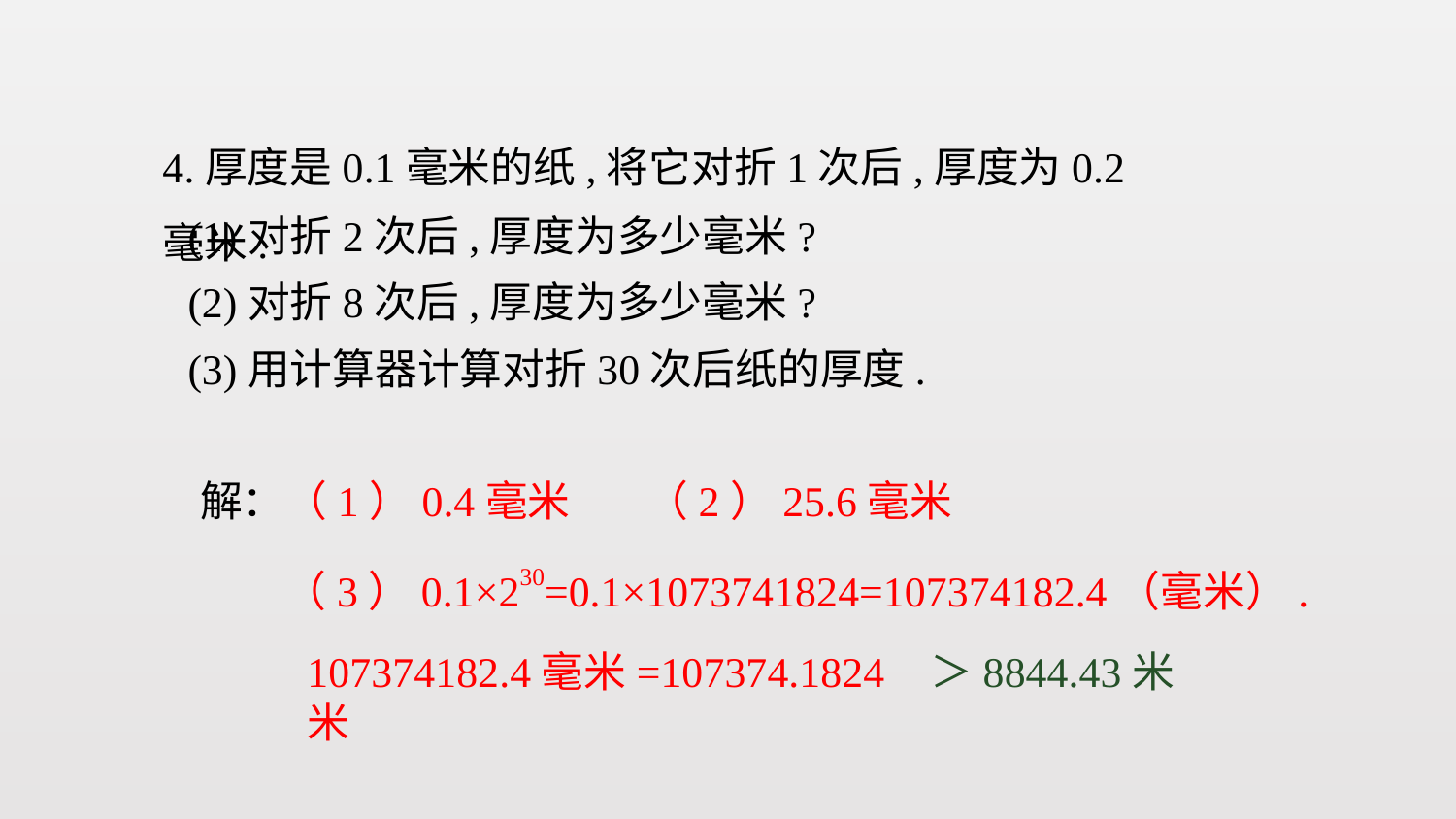

4.厚度是0.1毫米的纸,将它对折1次后,厚度为0.2毫米.
(1)对折2次后,厚度为多少毫米?
(2)对折8次后,厚度为多少毫米?
(3)用计算器计算对折30次后纸的厚度.
解：（1）0.4毫米        （2）25.6毫米
（3）0.1×230=0.1×1073741824=107374182.4（毫米）.
107374182.4毫米=107374.1824米
＞8844.43米